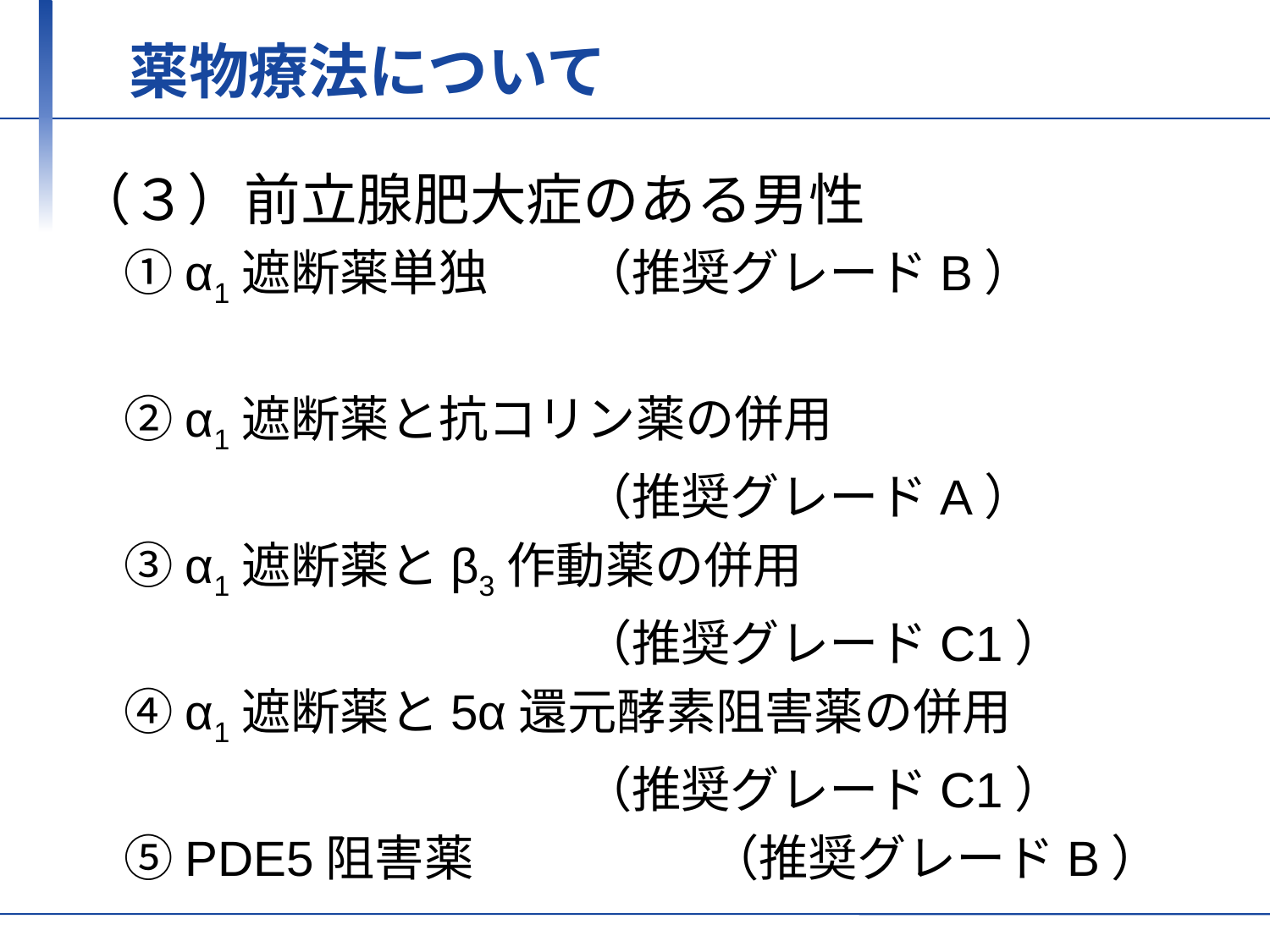

# 薬物療法について
（３）前立腺肥大症のある男性
　①α1遮断薬単独	（推奨グレードB）

　②α1遮断薬と抗コリン薬の併用
				（推奨グレードA）
　③α1遮断薬とβ3作動薬の併用
				（推奨グレードC1）
　④α1遮断薬と5α還元酵素阻害薬の併用
				（推奨グレードC1）
　⑤PDE5阻害薬		（推奨グレードB）